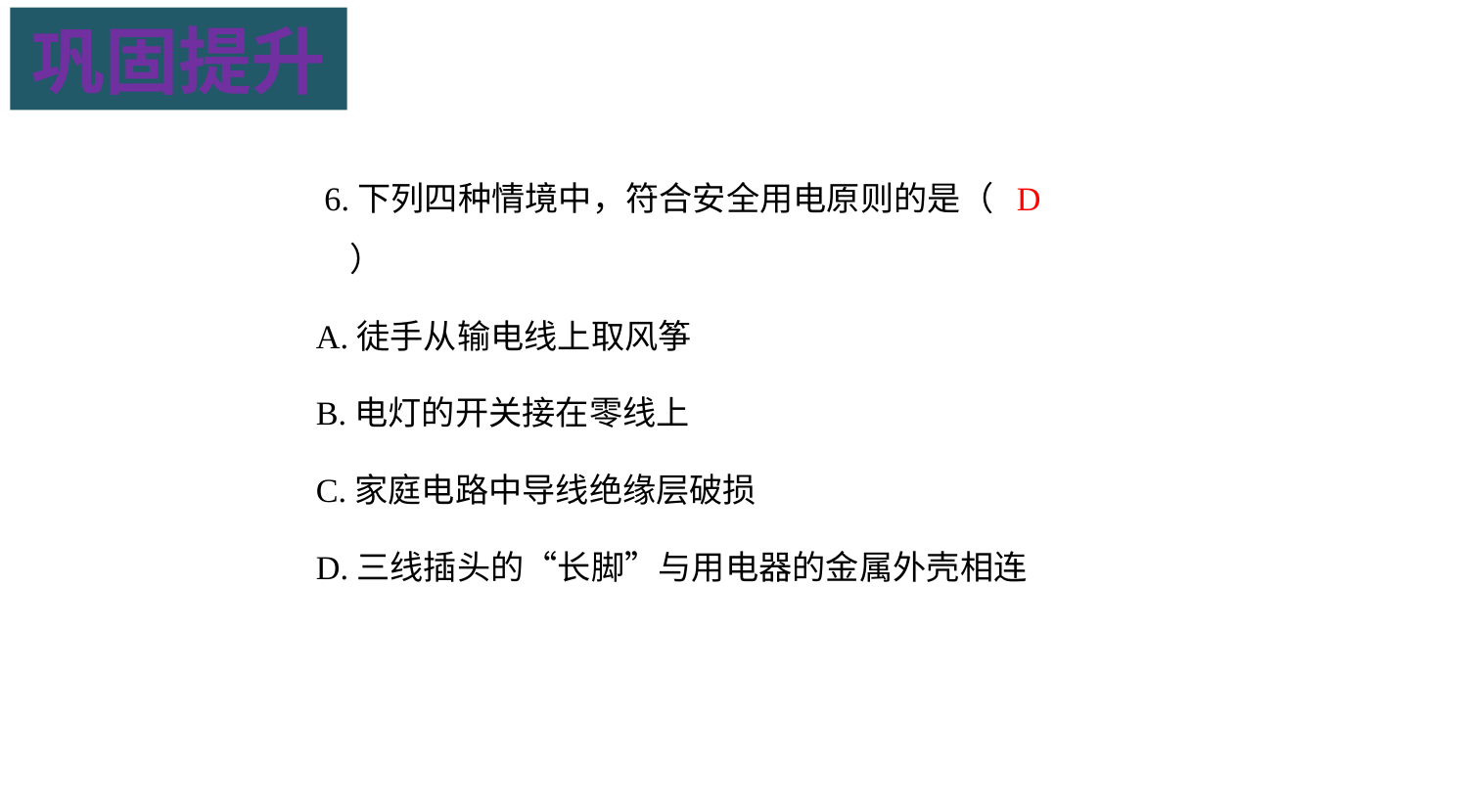

巩固提升
 6.下列四种情境中，符合安全用电原则的是（　　）
A.徒手从输电线上取风筝
B.电灯的开关接在零线上
C.家庭电路中导线绝缘层破损
D.三线插头的“长脚”与用电器的金属外壳相连
D